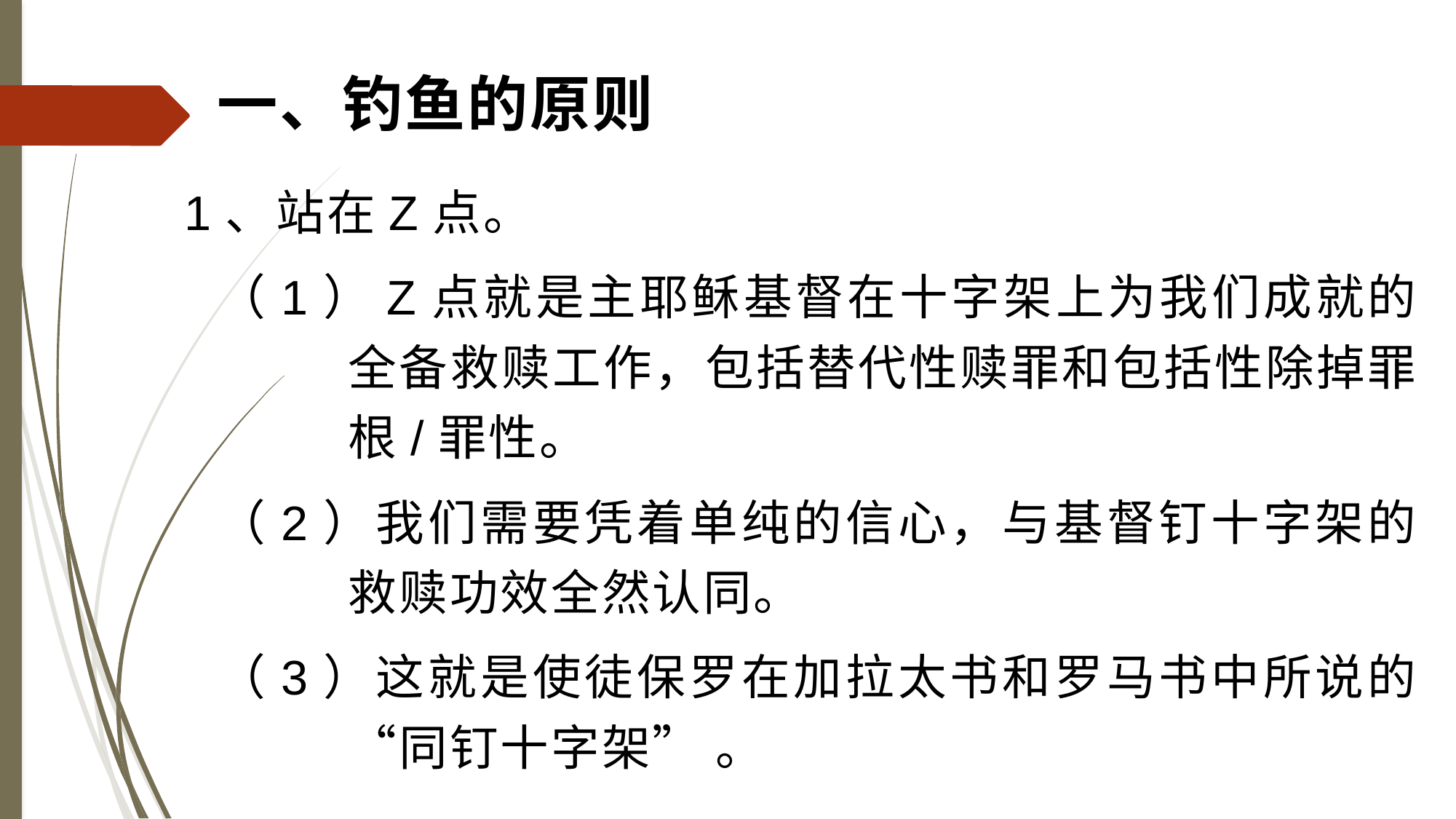

# 一、钓鱼的原则
1、站在Z点。
（1）Z点就是主耶稣基督在十字架上为我们成就的全备救赎工作，包括替代性赎罪和包括性除掉罪根/罪性。
（2）我们需要凭着单纯的信心，与基督钉十字架的救赎功效全然认同。
（3）这就是使徒保罗在加拉太书和罗马书中所说的 “同钉十字架” 。